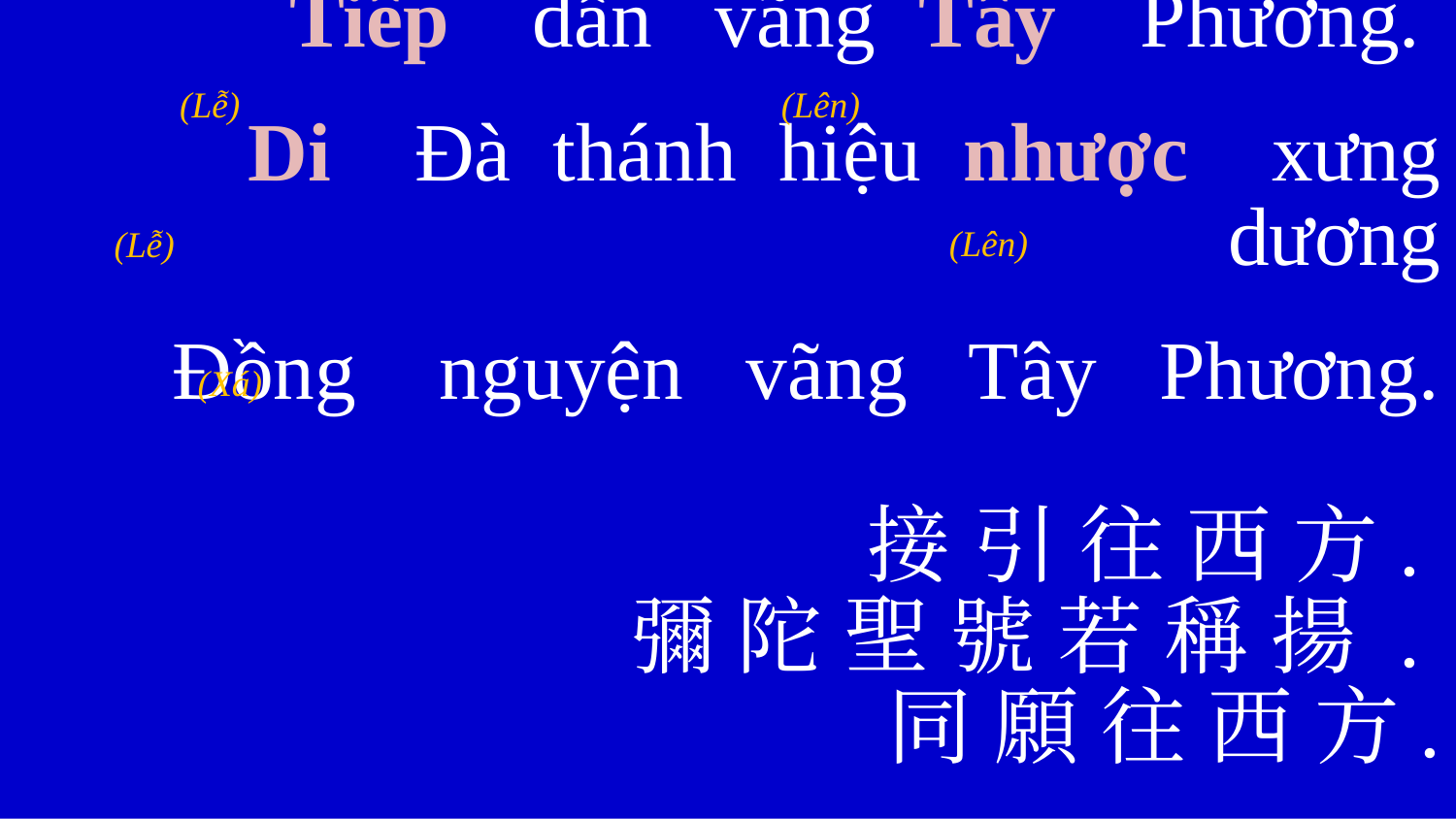

Tiếp    dẫn   vãng  Tây    Phương.

Di    Đà  thánh  hiệu  nhược    xưng dương

Đồng    nguyện   vãng   Tây   Phương.

接 引 往 西 方.
彌 陀 聖 號 若 稱 揚 .
同 願 往 西 方.

(Lễ)
(Lên)
(Lên)
(Lễ)
(Xá)